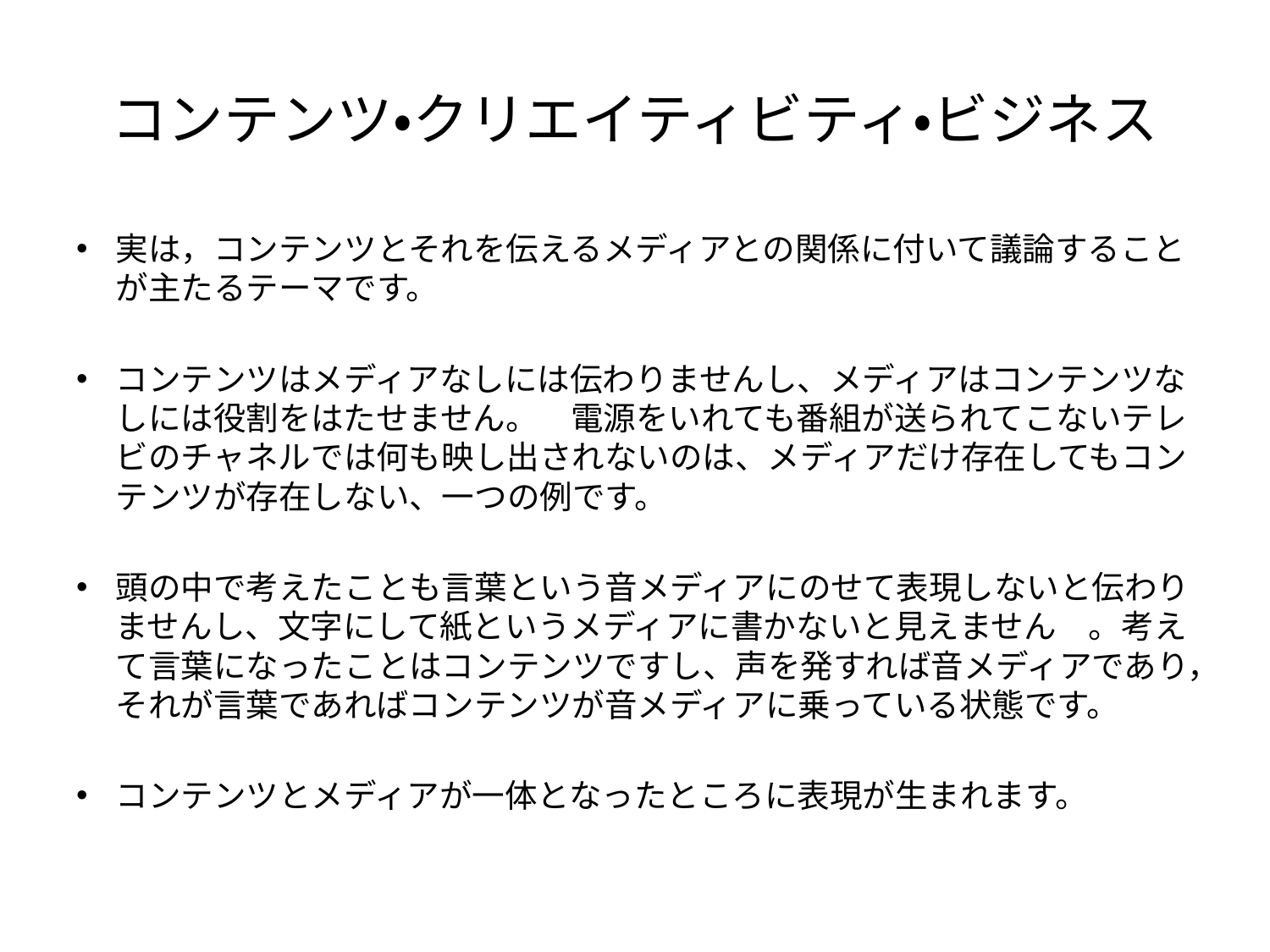

# コンテンツ・クリエイティビティ・ビジネス
実は，コンテンツとそれを伝えるメディアとの関係に付いて議論することが主たるテーマです。

コンテンツはメディアなしには伝わりませんし、メディアはコンテンツなしには役割をはたせません。　電源をいれても番組が送られてこないテレビのチャネルでは何も映し出されないのは、メディアだけ存在してもコンテンツが存在しない、一つの例です。

頭の中で考えたことも言葉という音メディアにのせて表現しないと伝わりませんし、文字にして紙というメディアに書かないと見えません　。考えて言葉になったことはコンテンツですし、声を発すれば音メディアであり，それが言葉であればコンテンツが音メディアに乗っている状態です。

コンテンツとメディアが一体となったところに表現が生まれます。